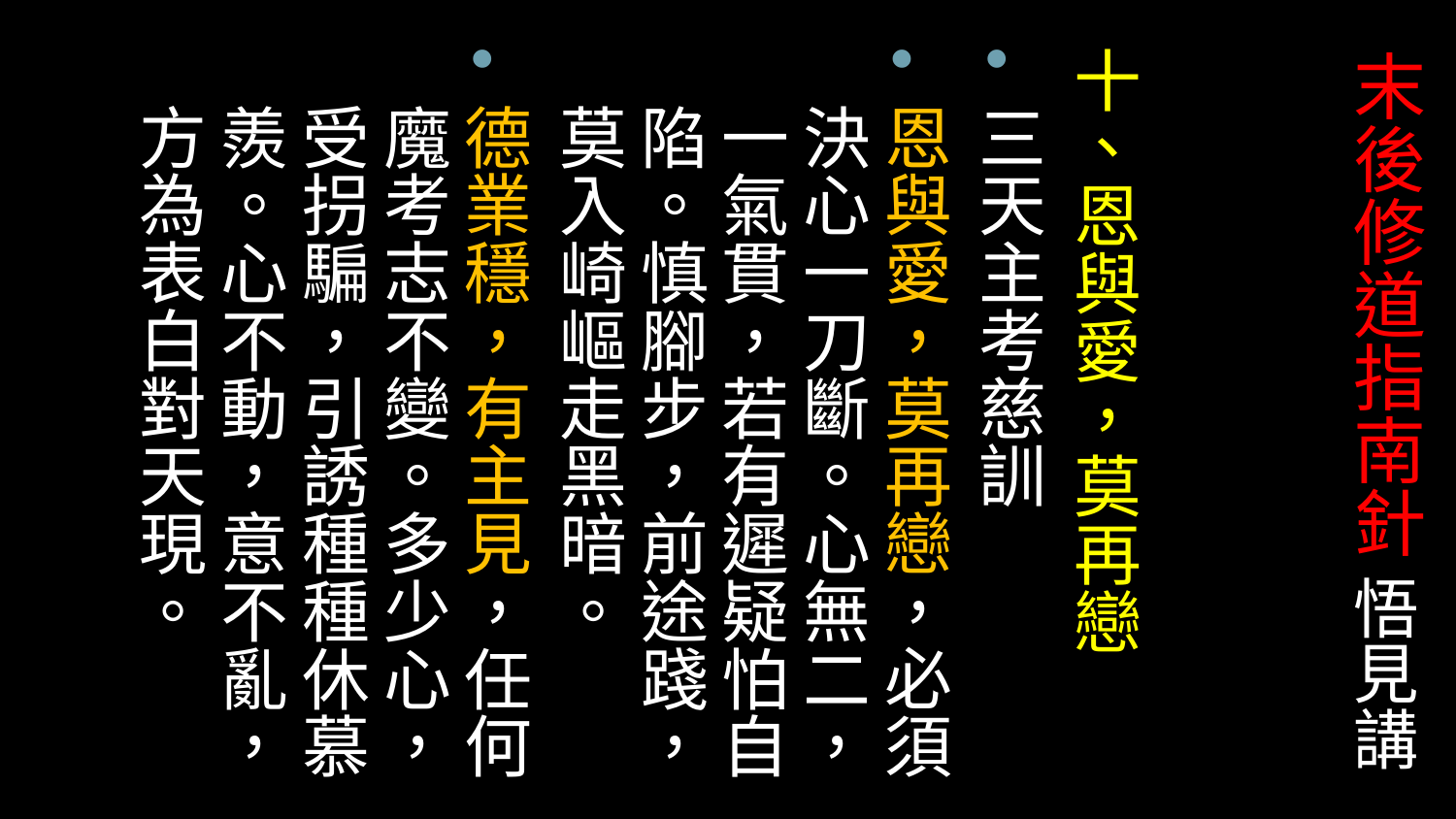

十、恩與愛，莫再戀
三天主考慈訓
恩與愛，莫再戀，必須決心一刀斷。心無二，一氣貫，若有遲疑怕自陷。慎腳步，前途踐，莫入崎嶇走黑暗。
德業穩，有主見，任何魔考志不變。多少心，受拐騙，引誘種種休慕羨。心不動，意不亂，方為表白對天現。

# 末後修道指南針 悟見講